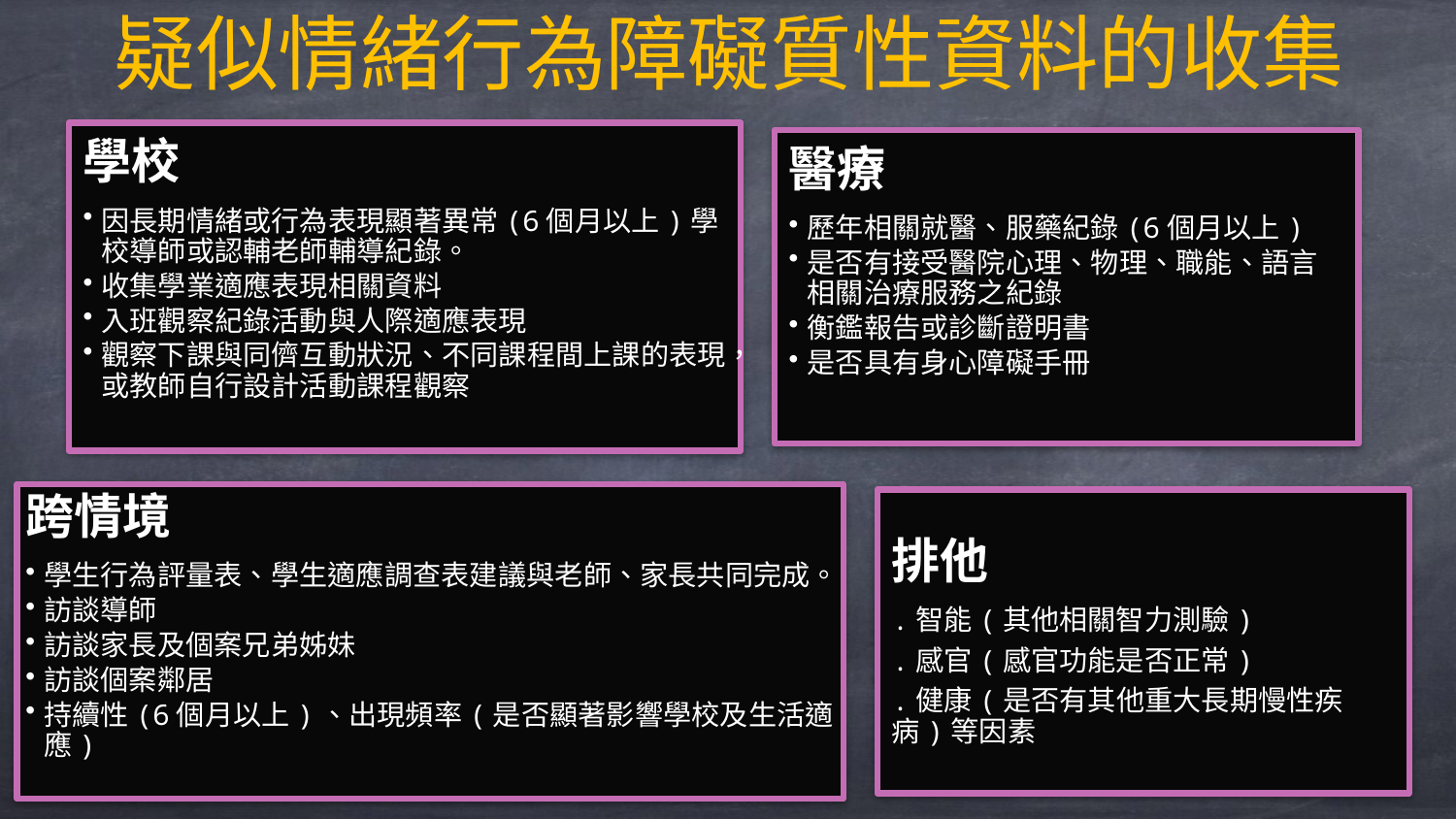

# 疑似情緒行為障礙質性資料的收集
學校
因長期情緒或行為表現顯著異常(6個月以上)學校導師或認輔老師輔導紀錄。
收集學業適應表現相關資料
入班觀察紀錄活動與人際適應表現
觀察下課與同儕互動狀況、不同課程間上課的表現，或教師自行設計活動課程觀察

醫療
歷年相關就醫、服藥紀錄(6個月以上)
是否有接受醫院心理、物理、職能、語言相關治療服務之紀錄
衡鑑報告或診斷證明書
是否具有身心障礙手冊
跨情境
學生行為評量表、學生適應調查表建議與老師、家長共同完成。
訪談導師
訪談家長及個案兄弟姊妹
訪談個案鄰居
持續性(6個月以上)、出現頻率(是否顯著影響學校及生活適應)

排他
.智能(其他相關智力測驗)
.感官(感官功能是否正常)
.健康(是否有其他重大長期慢性疾病)等因素